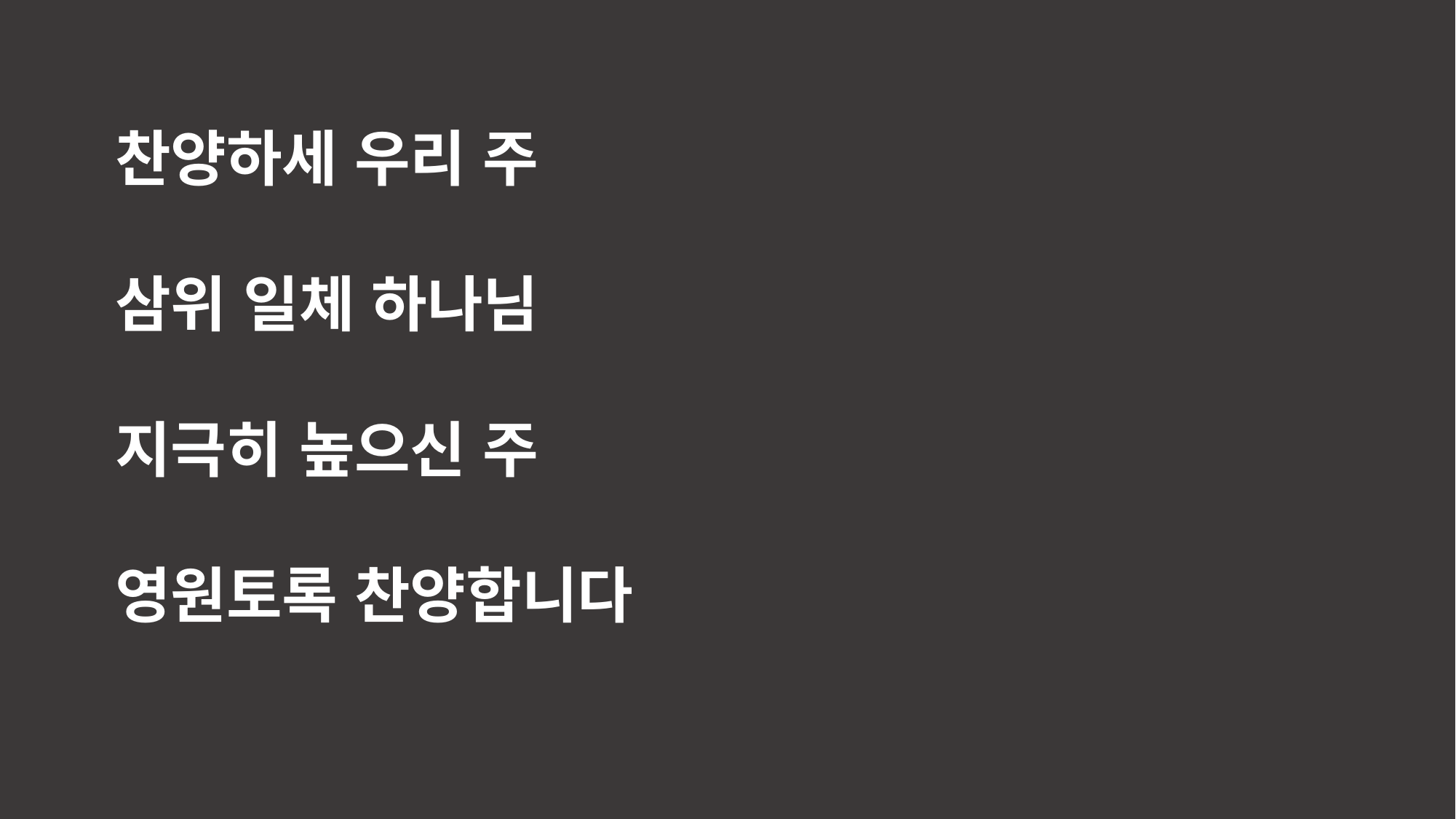

찬양하세 우리 주
삼위 일체 하나님
지극히 높으신 주
영원토록 찬양합니다